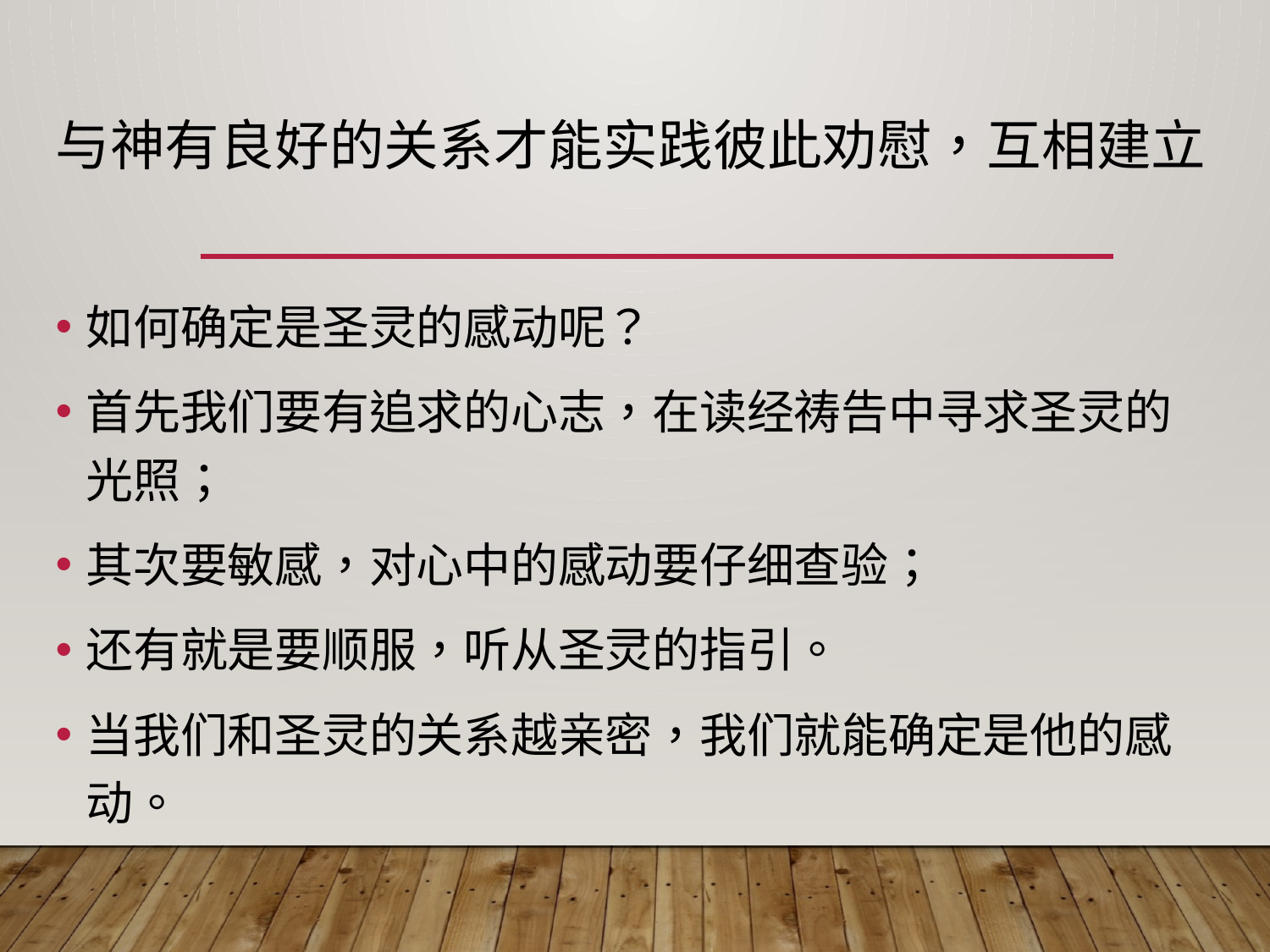

# 与神有良好的关系才能实践彼此劝慰，互相建立
如何确定是圣灵的感动呢？
首先我们要有追求的心志，在读经祷告中寻求圣灵的光照；
其次要敏感，对心中的感动要仔细查验；
还有就是要顺服，听从圣灵的指引。
当我们和圣灵的关系越亲密，我们就能确定是他的感动。